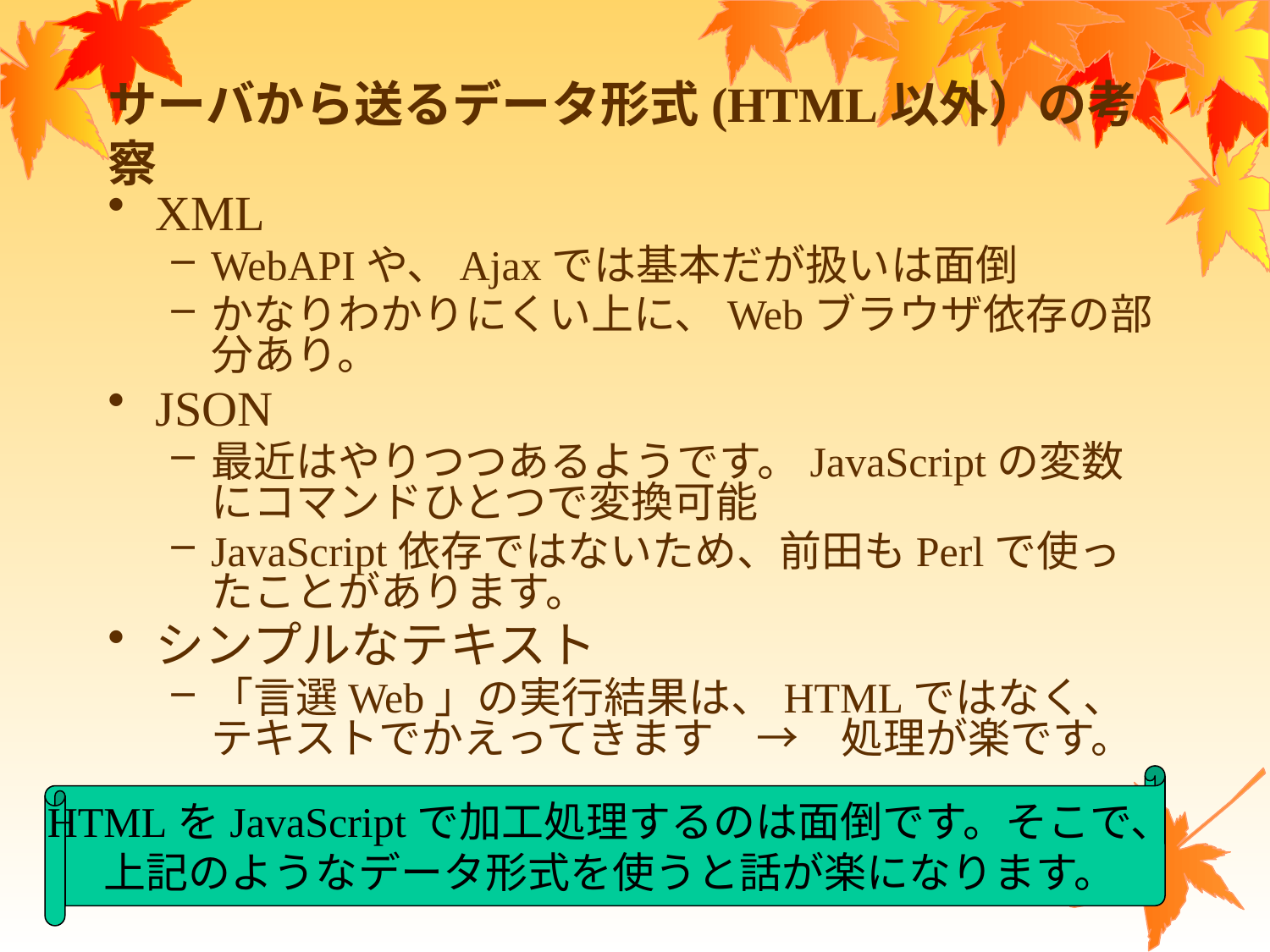

# サーバから送るデータ形式(HTML以外）の考察
XML
WebAPIや、Ajaxでは基本だが扱いは面倒
かなりわかりにくい上に、Webブラウザ依存の部分あり。
JSON
最近はやりつつあるようです。JavaScriptの変数にコマンドひとつで変換可能
JavaScript依存ではないため、前田もPerlで使ったことがあります。
シンプルなテキスト
「言選Web」の実行結果は、HTMLではなく、テキストでかえってきます　→　処理が楽です。
HTMLをJavaScriptで加工処理するのは面倒です。そこで、
上記のようなデータ形式を使うと話が楽になります。